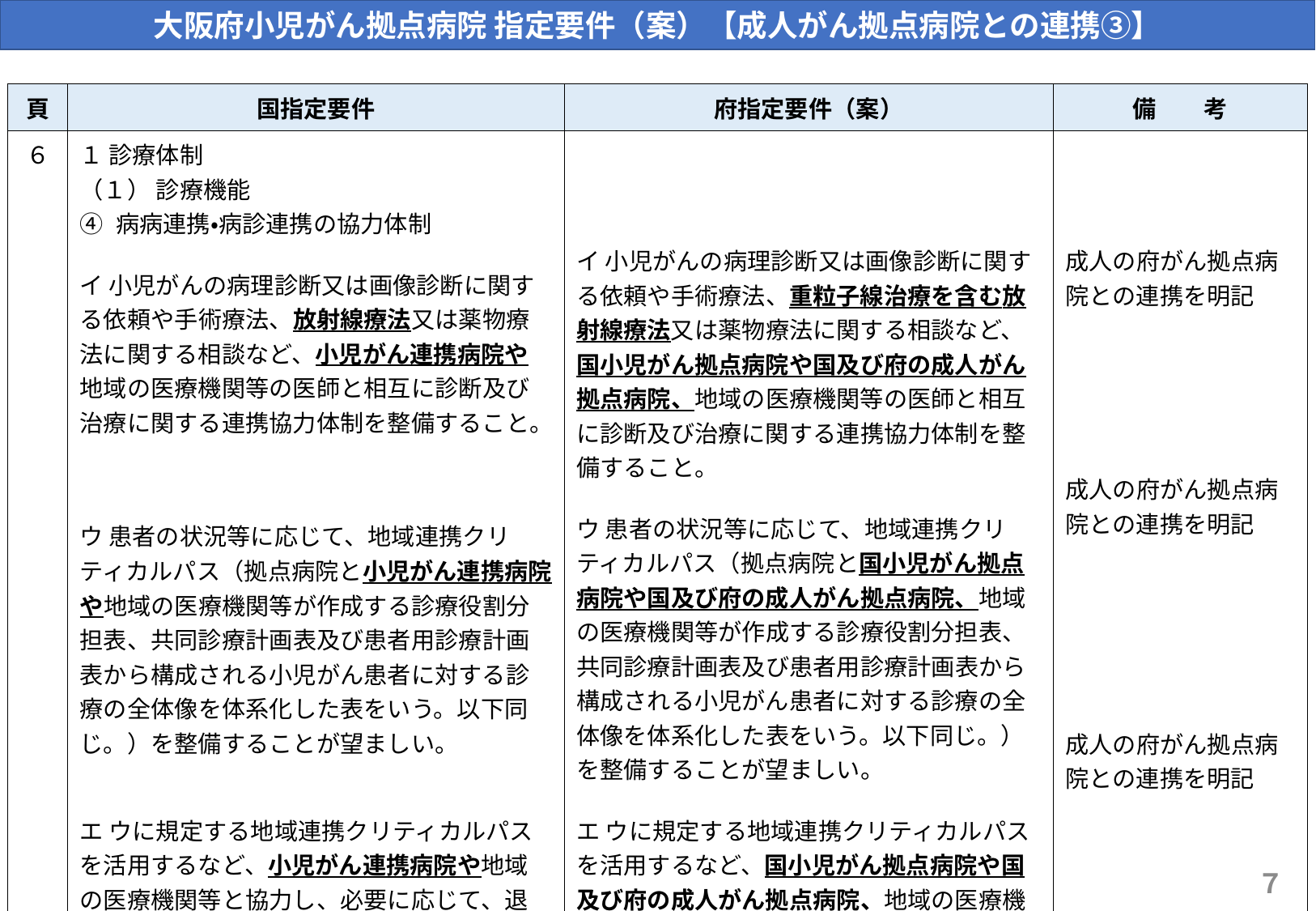

大阪府小児がん拠点病院 指定要件（案）【成人がん拠点病院との連携③】
| 頁 | 国指定要件 | 府指定要件（案） | 備　　考 |
| --- | --- | --- | --- |
| ６ | １ 診療体制 （１） 診療機能 ④ 病病連携・病診連携の協力体制 イ 小児がんの病理診断又は画像診断に関する依頼や手術療法、放射線療法又は薬物療法に関する相談など、小児がん連携病院や地域の医療機関等の医師と相互に診断及び治療に関する連携協力体制を整備すること。 ウ 患者の状況等に応じて、地域連携クリティカルパス（拠点病院と小児がん連携病院や地域の医療機関等が作成する診療役割分担表、共同診療計画表及び患者用診療計画表から構成される小児がん患者に対する診療の全体像を体系化した表をいう。以下同じ。）を整備することが望ましい。 エ ウに規定する地域連携クリティカルパスを活用するなど、小児がん連携病院や地域の医療機関等と協力し、必要に応じて、退院時に当該小児がん患者に関する共同の診療計画の作成等を行うことが望ましい。 | イ 小児がんの病理診断又は画像診断に関する依頼や手術療法、重粒子線治療を含む放射線療法又は薬物療法に関する相談など、国小児がん拠点病院や国及び府の成人がん拠点病院、地域の医療機関等の医師と相互に診断及び治療に関する連携協力体制を整備すること。 ウ 患者の状況等に応じて、地域連携クリティカルパス（拠点病院と国小児がん拠点病院や国及び府の成人がん拠点病院、地域の医療機関等が作成する診療役割分担表、共同診療計画表及び患者用診療計画表から構成される小児がん患者に対する診療の全体像を体系化した表をいう。以下同じ。）を整備することが望ましい。 エ ウに規定する地域連携クリティカルパスを活用するなど、国小児がん拠点病院や国及び府の成人がん拠点病院、地域の医療機関等と協力し、必要に応じて、退院時に当該小児がん患者に関する共同の診療計画の作成等を行うことが望ましい。 | 成人の府がん拠点病院との連携を明記 成人の府がん拠点病院との連携を明記 成人の府がん拠点病院との連携を明記 |
７